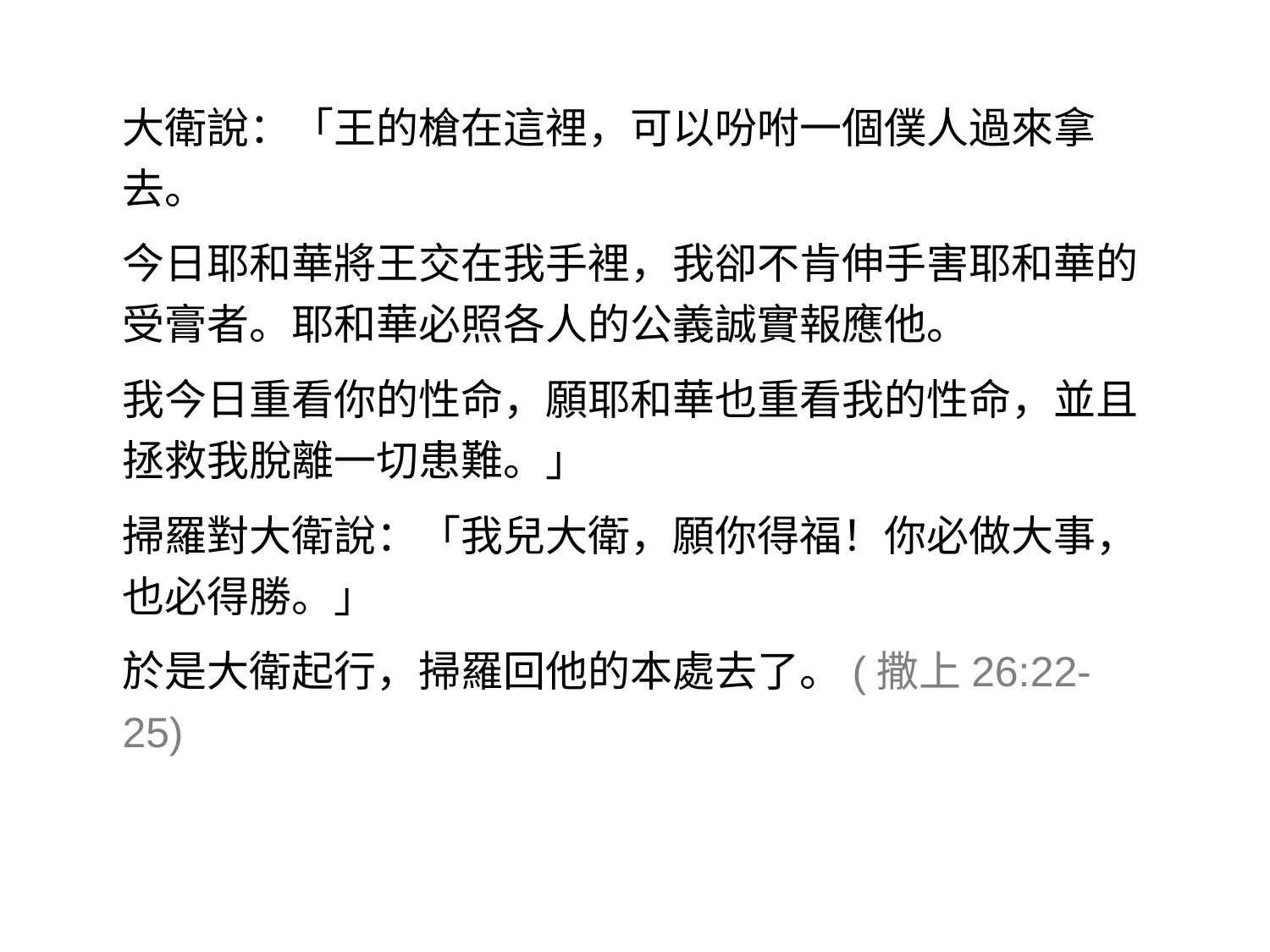

大衛說：「王的槍在這裡，可以吩咐一個僕人過來拿去。
今日耶和華將王交在我手裡，我卻不肯伸手害耶和華的受膏者。耶和華必照各人的公義誠實報應他。
我今日重看你的性命，願耶和華也重看我的性命，並且拯救我脫離一切患難。」
掃羅對大衛說：「我兒大衛，願你得福！你必做大事，也必得勝。」
於是大衛起行，掃羅回他的本處去了。(撒上26:22-25)